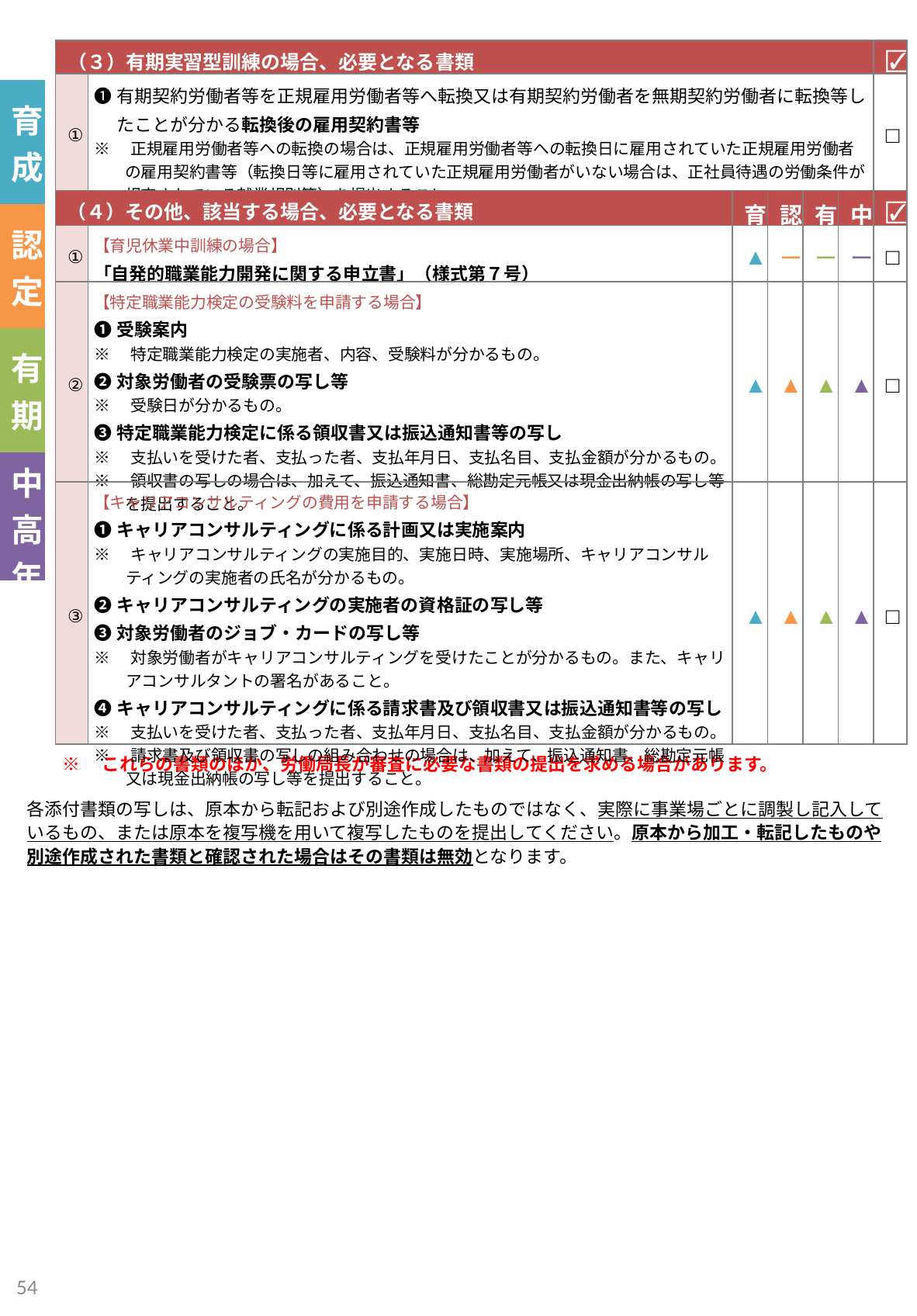

| （３）有期実習型訓練の場合、必要となる書類 |  |  |  |  |  | ☑ |
| --- | --- | --- | --- | --- | --- | --- |
| ① | ❶有期契約労働者等を正規雇用労働者等へ転換又は有期契約労働者を無期契約労働者に転換等したことが分かる転換後の雇用契約書等 ※　正規雇用労働者等への転換の場合は、正規雇用労働者等への転換日に雇用されていた正規雇用労働者の雇用契約書等（転換日等に雇用されていた正規雇用労働者がいない場合は、正社員待遇の労働条件が規定されている就業規則等）を提出すること |  |  |  |  | □ |
| （４）その他、該当する場合、必要となる書類 |  | 育 | 認 | 有 | 中 | ☑ |
| ① | 【育児休業中訓練の場合】 「自発的職業能力開発に関する申立書」（様式第７号） | ▲ | ー | ー | ー | □ |
| ② | 【特定職業能力検定の受験料を申請する場合】 ❶受験案内 ※　特定職業能力検定の実施者、内容、受験料が分かるもの。 ❷対象労働者の受験票の写し等 ※　受験日が分かるもの。 ❸特定職業能力検定に係る領収書又は振込通知書等の写し ※　支払いを受けた者、支払った者、支払年月日、支払名目、支払金額が分かるもの。 ※　領収書の写しの場合は、加えて、振込通知書、総勘定元帳又は現金出納帳の写し等を提出すること。 | ▲ | ▲ | ▲ | ▲ | □ |
| ③ | 【キャリアコンサルティングの費用を申請する場合】 ❶キャリアコンサルティングに係る計画又は実施案内 ※　キャリアコンサルティングの実施目的、実施日時、実施場所、キャリアコンサルティングの実施者の氏名が分かるもの。 ❷キャリアコンサルティングの実施者の資格証の写し等 ❸対象労働者のジョブ・カードの写し等 ※　対象労働者がキャリアコンサルティングを受けたことが分かるもの。また、キャリアコンサルタントの署名があること。 ❹キャリアコンサルティングに係る請求書及び領収書又は振込通知書等の写し ※　支払いを受けた者、支払った者、支払年月日、支払名目、支払金額が分かるもの。 ※　請求書及び領収書の写しの組み合わせの場合は、加えて、振込通知書、総勘定元帳又は現金出納帳の写し等を提出すること。 | ▲ | ▲ | ▲ | ▲ | □ |
| 育成 |
| --- |
| 認定 |
| 有期 |
| 中高年 |
※　これらの書類のほか、労働局長が審査に必要な書類の提出を求める場合があります。
各添付書類の写しは、原本から転記および別途作成したものではなく、実際に事業場ごとに調製し記入しているもの、または原本を複写機を用いて複写したものを提出してください。原本から加工・転記したものや別途作成された書類と確認された場合はその書類は無効となります。
54